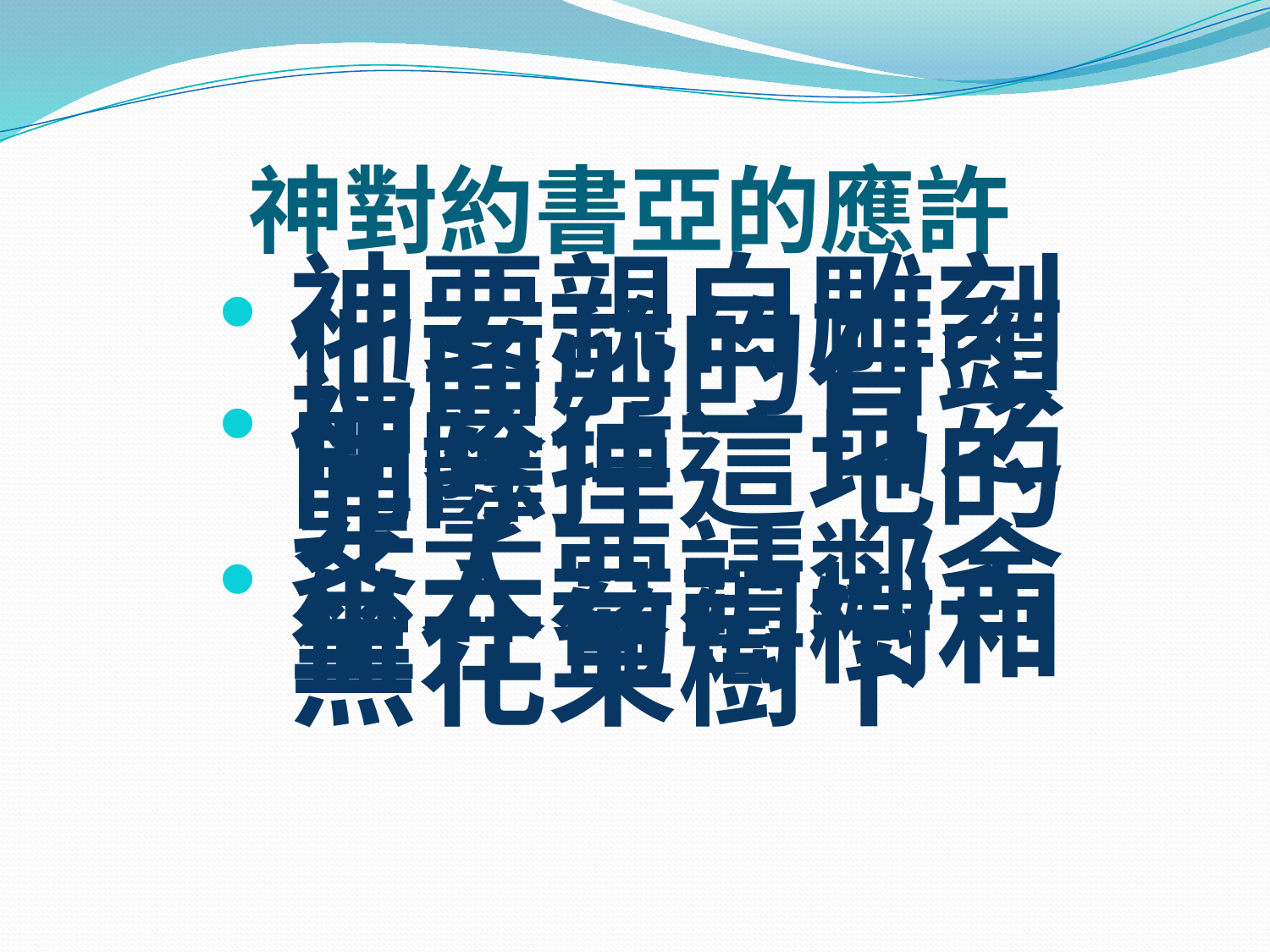

# 神對約書亞的應許
神要親自雕刻他面前的石頭
神要在一日之間除掉這地的罪孽
各人要請鄰舍坐在葡萄樹和無花果樹下